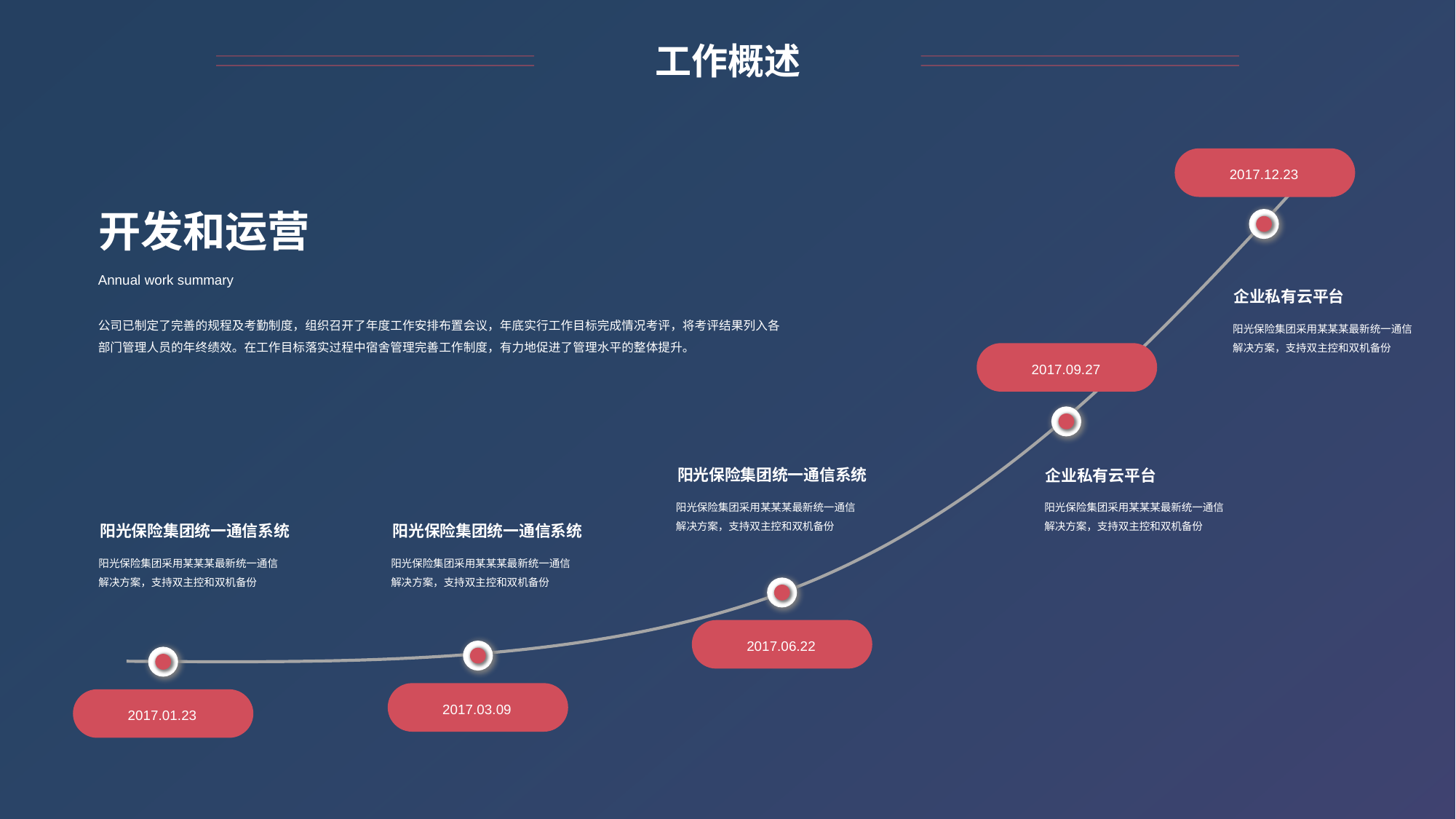

工作概述

2017.12.23
开发和运营

Annual work summary
企业私有云平台
公司已制定了完善的规程及考勤制度，组织召开了年度工作安排布置会议，年底实行工作目标完成情况考评，将考评结果列入各部门管理人员的年终绩效。在工作目标落实过程中宿舍管理完善工作制度，有力地促进了管理水平的整体提升。
阳光保险集团采用某某某最新统一通信解决方案，支持双主控和双机备份

2017.09.27

阳光保险集团统一通信系统
企业私有云平台
阳光保险集团采用某某某最新统一通信解决方案，支持双主控和双机备份
阳光保险集团采用某某某最新统一通信解决方案，支持双主控和双机备份
阳光保险集团统一通信系统
阳光保险集团统一通信系统
阳光保险集团采用某某某最新统一通信解决方案，支持双主控和双机备份
阳光保险集团采用某某某最新统一通信解决方案，支持双主控和双机备份

2017.06.22

2017.03.09

2017.01.23